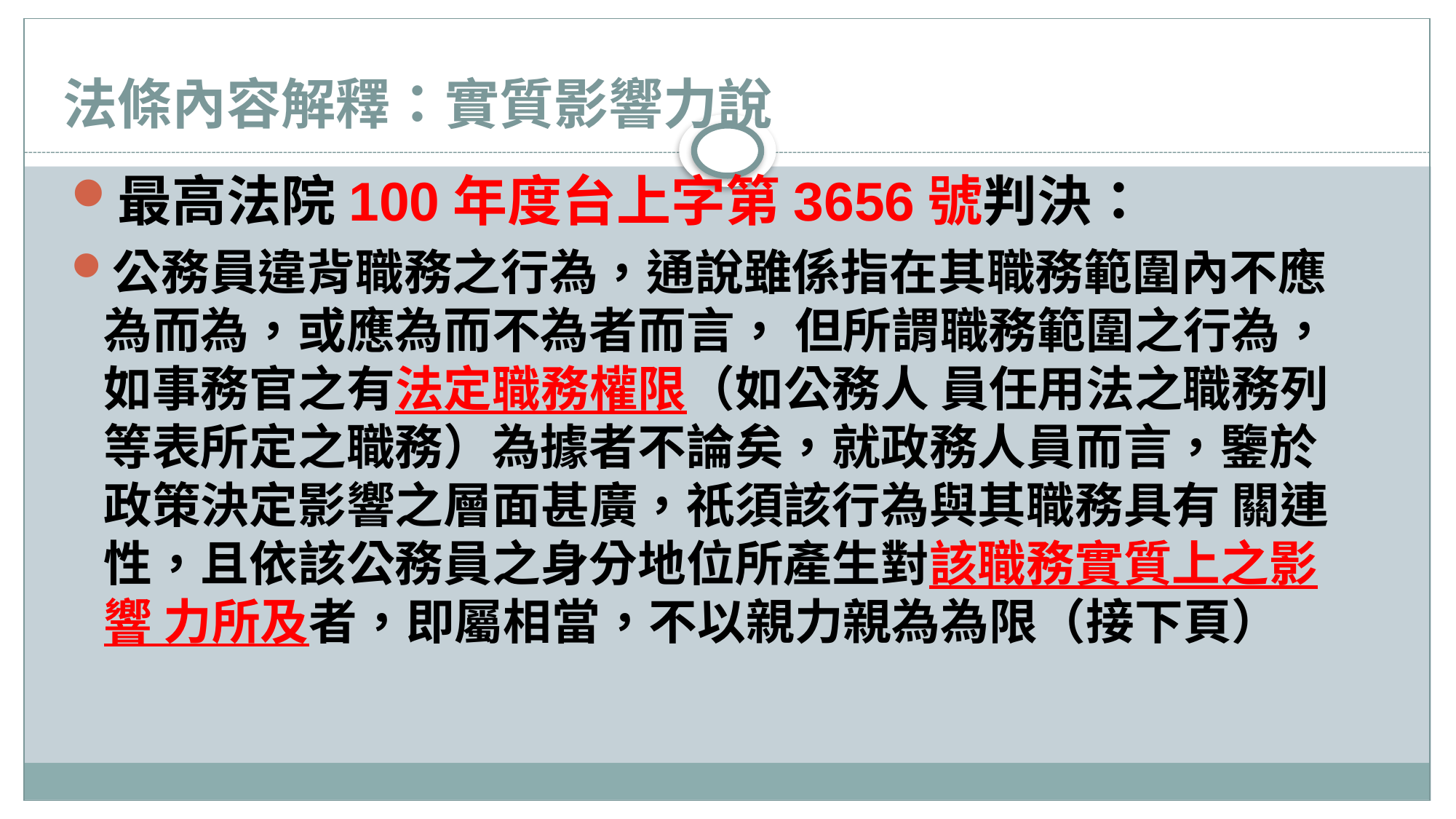

# 法條內容解釋：實質影響力說
最高法院100年度台上字第3656號判決：
公務員違背職務之行為，通說雖係指在其職務範圍內不應為而為，或應為而不為者而言， 但所謂職務範圍之行為，如事務官之有法定職務權限（如公務人 員任用法之職務列等表所定之職務）為據者不論矣，就政務人員而言，鑒於政策決定影響之層面甚廣，祇須該行為與其職務具有 關連性，且依該公務員之身分地位所產生對該職務實質上之影響 力所及者，即屬相當，不以親力親為為限（接下頁）